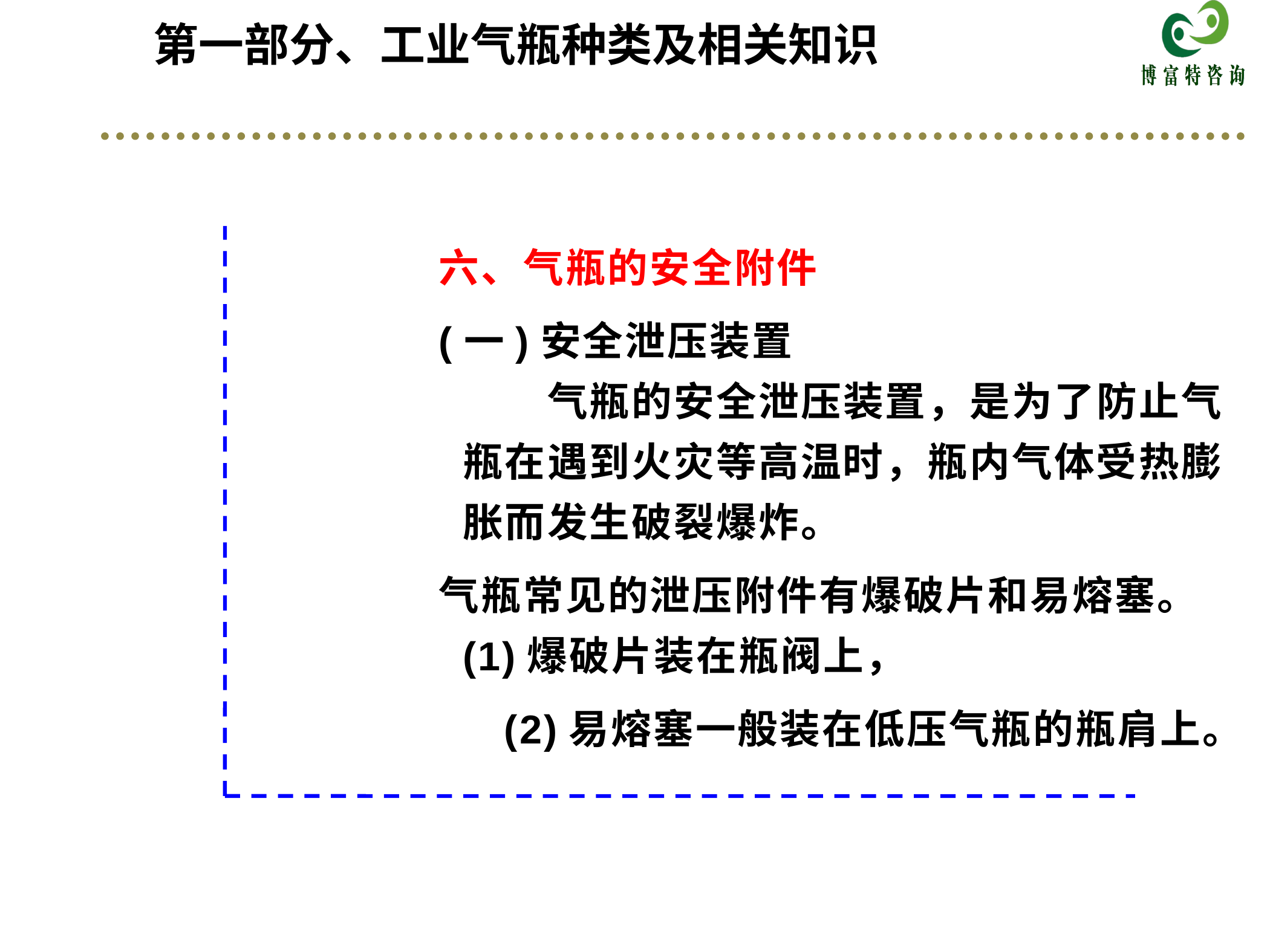

第一部分、工业气瓶种类及相关知识

六、气瓶的安全附件
(一)安全泄压装置
　　气瓶的安全泄压装置，是为了防止气瓶在遇到火灾等高温时，瓶内气体受热膨胀而发生破裂爆炸。
气瓶常见的泄压附件有爆破片和易熔塞。
(1)爆破片装在瓶阀上，
     (2)易熔塞一般装在低压气瓶的瓶肩上。